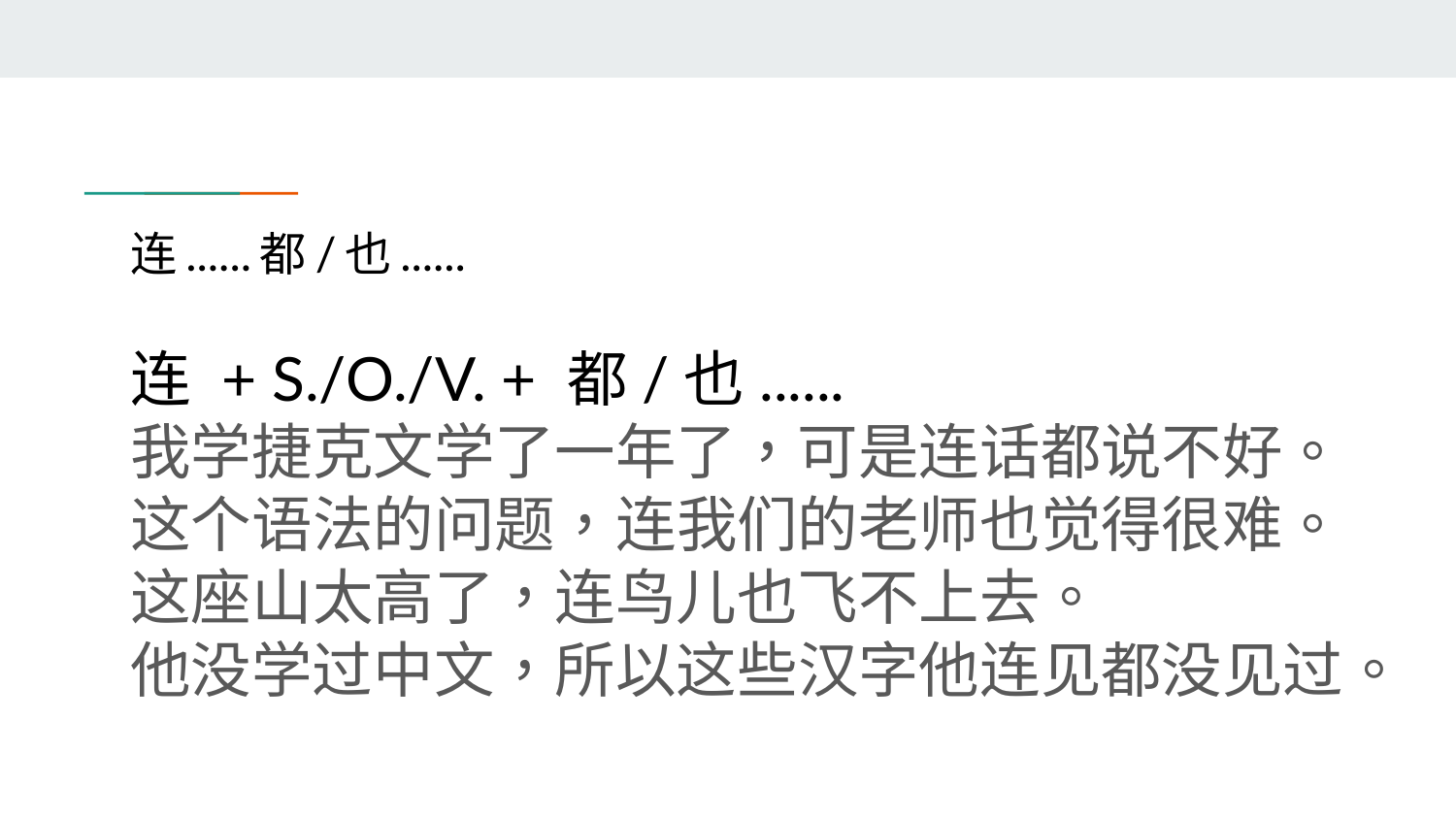

# 连......都/也......
连 + S./O./V. + 都/也......
我学捷克文学了一年了，可是连话都说不好。
这个语法的问题，连我们的老师也觉得很难。
这座山太高了，连鸟儿也飞不上去。
他没学过中文，所以这些汉字他连见都没见过。